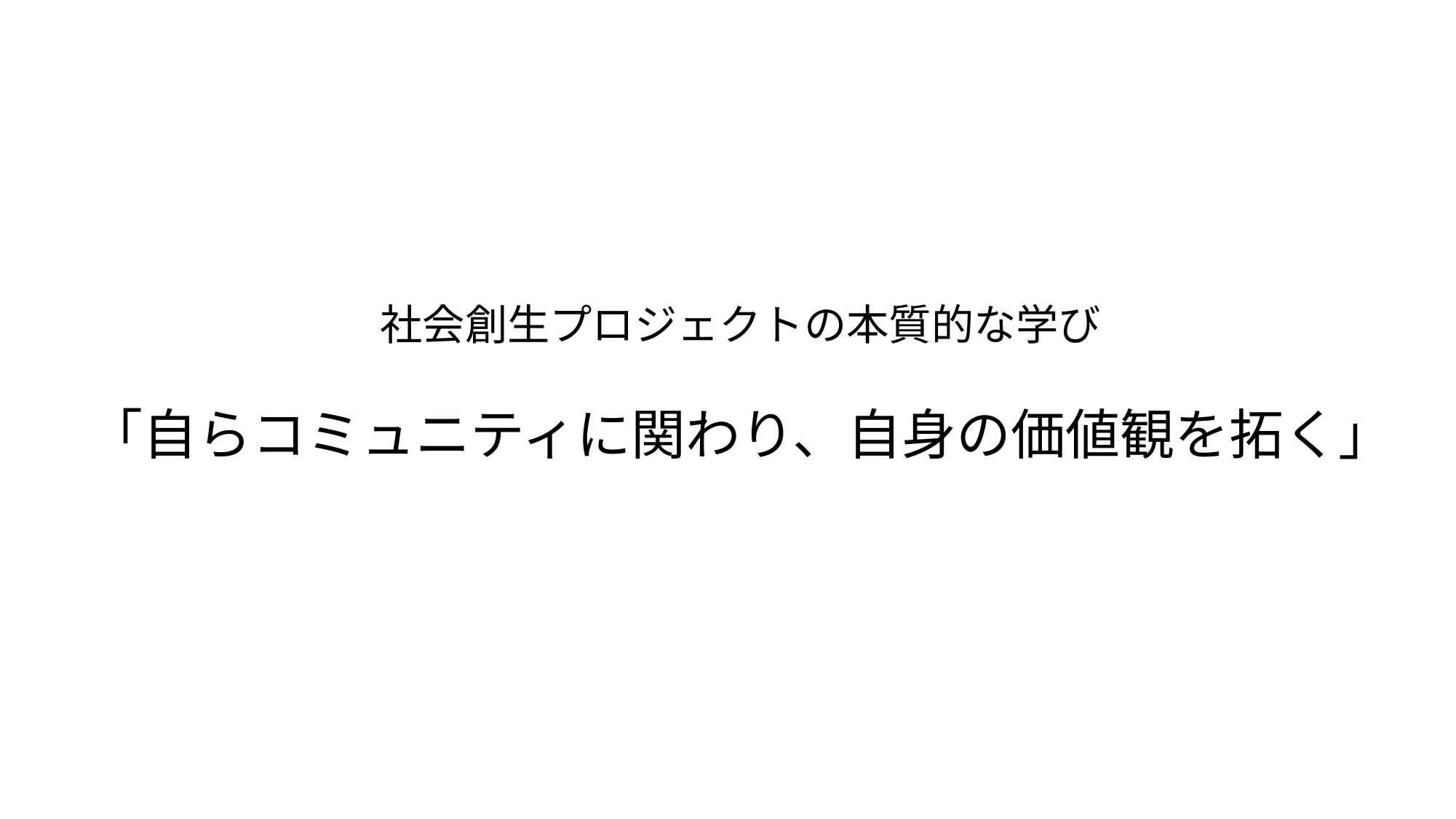

社会創生プロジェクトの本質的な学び

「自らコミュニティに関わり、自身の価値観を拓く」